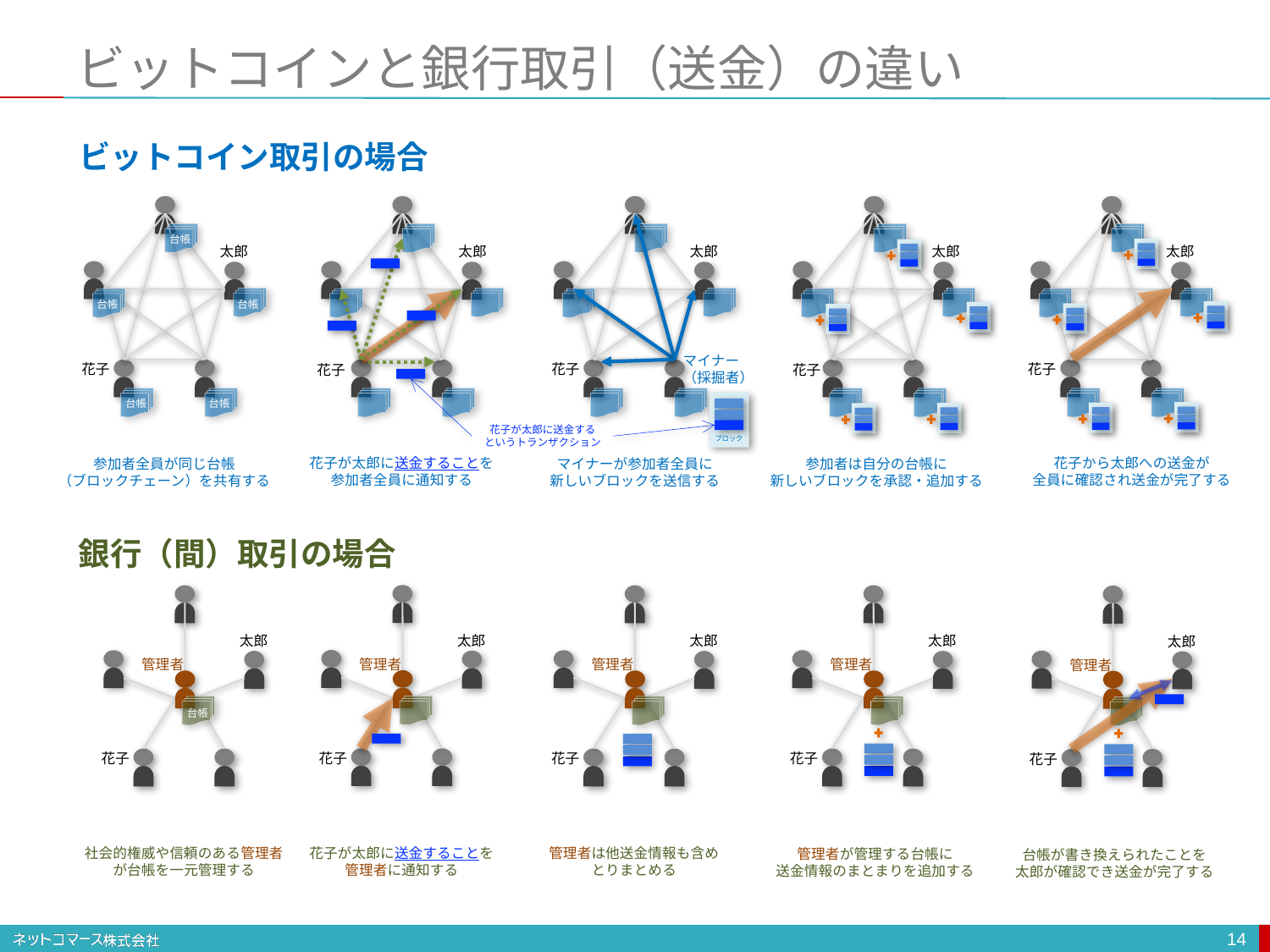

# ビットコインと銀行取引（送金）の違い
ビットコイン取引の場合

台帳
太郎
太郎
太郎
太郎
太郎

台帳
台帳

マイナー
（採掘者）
花子
花子
花子
花子
花子

台帳
台帳

花子が太郎に送金する
というトランザクション

ブロック
花子から太郎への送金が
全員に確認され送金が完了する
花子が太郎に送金することを
参加者全員に通知する
参加者全員が同じ台帳
（ブロックチェーン）を共有する
マイナーが参加者全員に
新しいブロックを送信する
参加者は自分の台帳に
新しいブロックを承認・追加する
銀行（間）取引の場合

太郎
太郎
太郎
太郎
太郎
管理者
管理者
管理者
管理者

管理者

台帳

花子
花子

花子
花子
花子

花子が太郎に送金することを
管理者に通知する
管理者は他送金情報も含め
とりまとめる
社会的権威や信頼のある管理者
が台帳を一元管理する
管理者が管理する台帳に
送金情報のまとまりを追加する
台帳が書き換えられたことを
太郎が確認でき送金が完了する
14